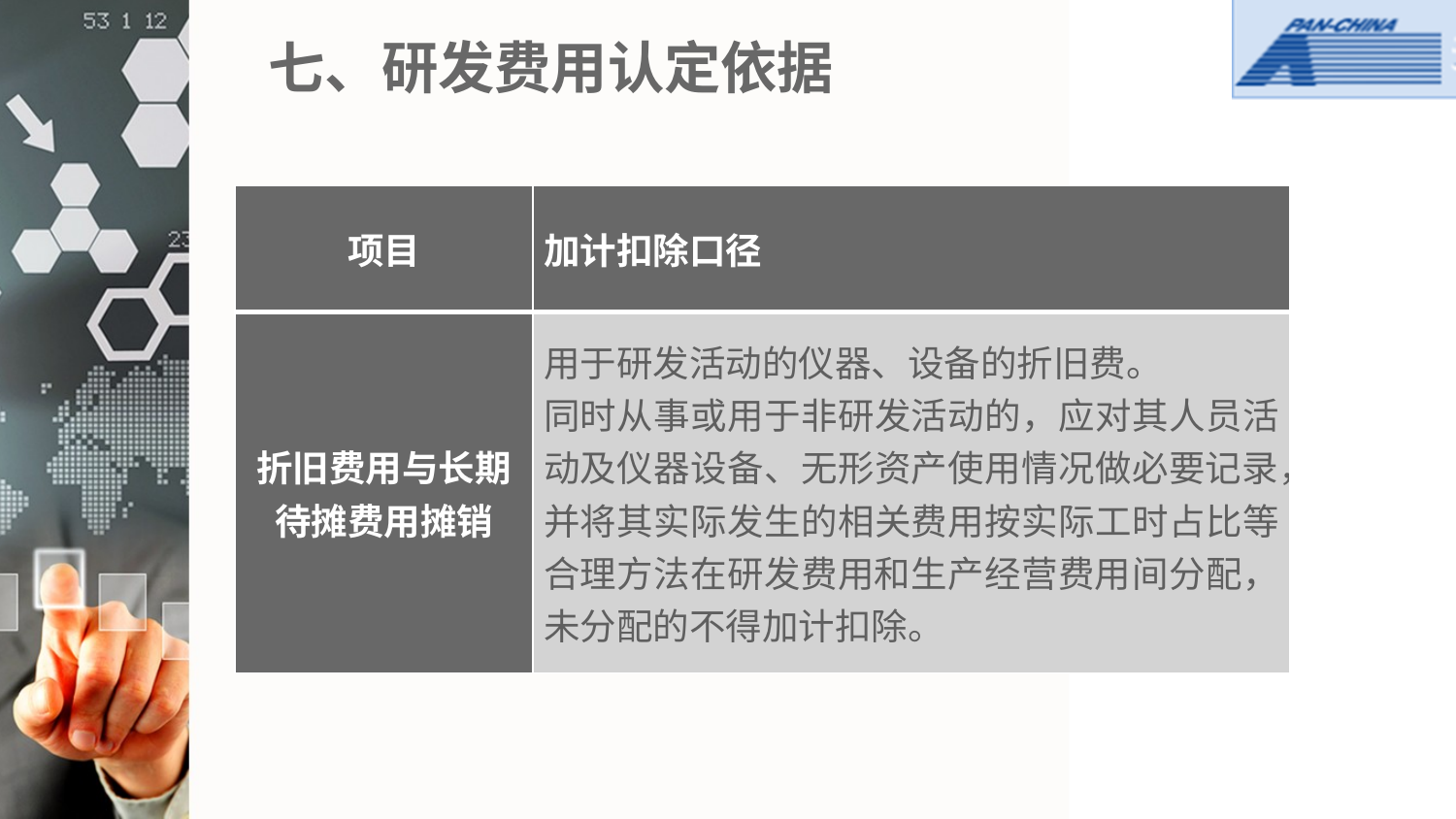

# 七、研发费用认定依据

| 项目 | 加计扣除口径 |
| --- | --- |
| 折旧费用与长期待摊费用摊销 | 用于研发活动的仪器、设备的折旧费。 同时从事或用于非研发活动的，应对其人员活动及仪器设备、无形资产使用情况做必要记录，并将其实际发生的相关费用按实际工时占比等合理方法在研发费用和生产经营费用间分配，未分配的不得加计扣除。 |